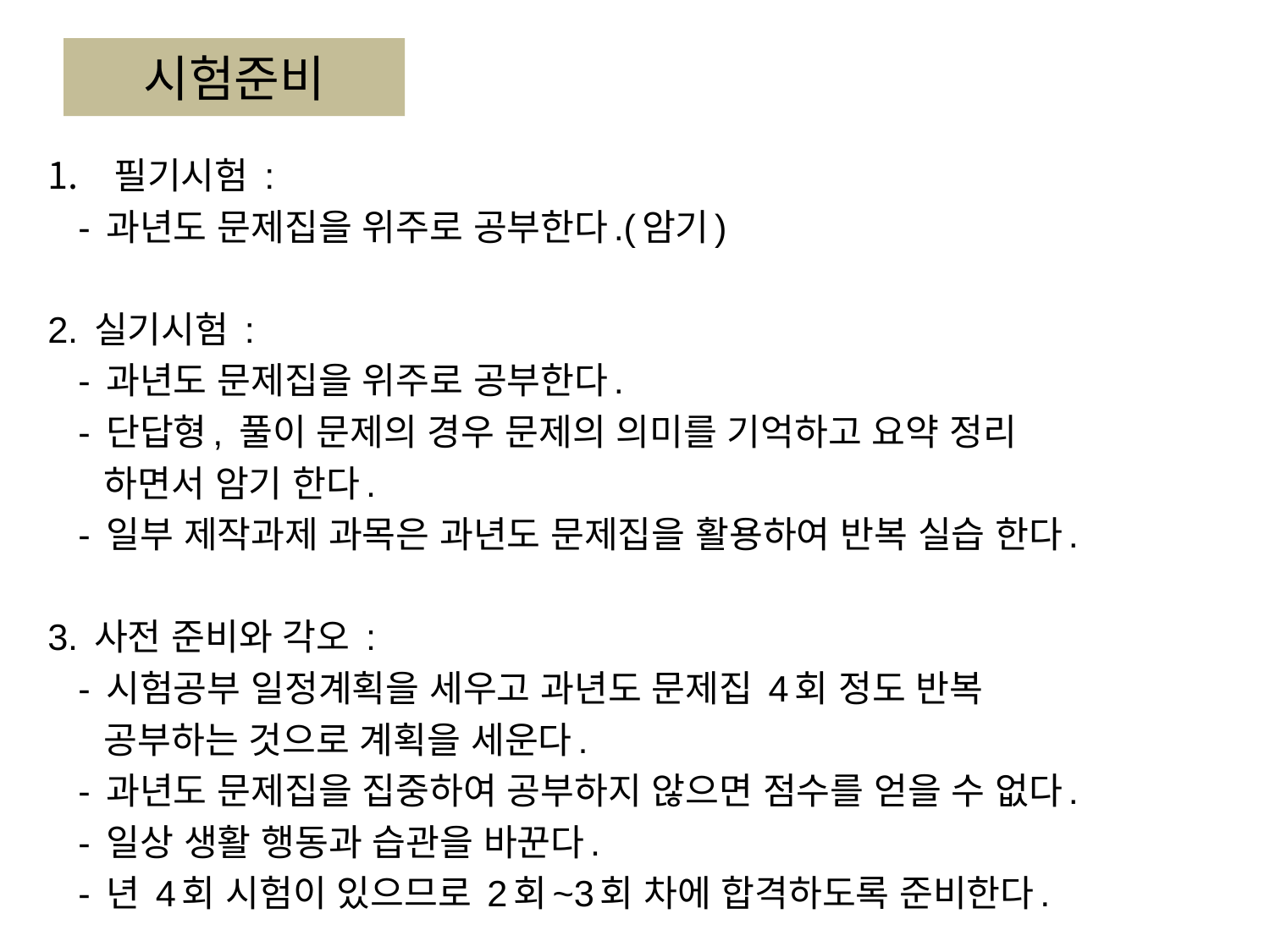

# 시험준비
필기시험 :
   - 과년도 문제집을 위주로 공부한다.(암기)

2. 실기시험 :
   - 과년도 문제집을 위주로 공부한다.
   - 단답형, 풀이 문제의 경우 문제의 의미를 기억하고 요약 정리
     하면서 암기 한다.
   - 일부 제작과제 과목은 과년도 문제집을 활용하여 반복 실습 한다.

3. 사전 준비와 각오 :
   - 시험공부 일정계획을 세우고 과년도 문제집 4회 정도 반복
     공부하는 것으로 계획을 세운다.
   - 과년도 문제집을 집중하여 공부하지 않으면 점수를 얻을 수 없다.
   - 일상 생활 행동과 습관을 바꾼다.
   - 년 4회 시험이 있으므로 2회~3회 차에 합격하도록 준비한다.